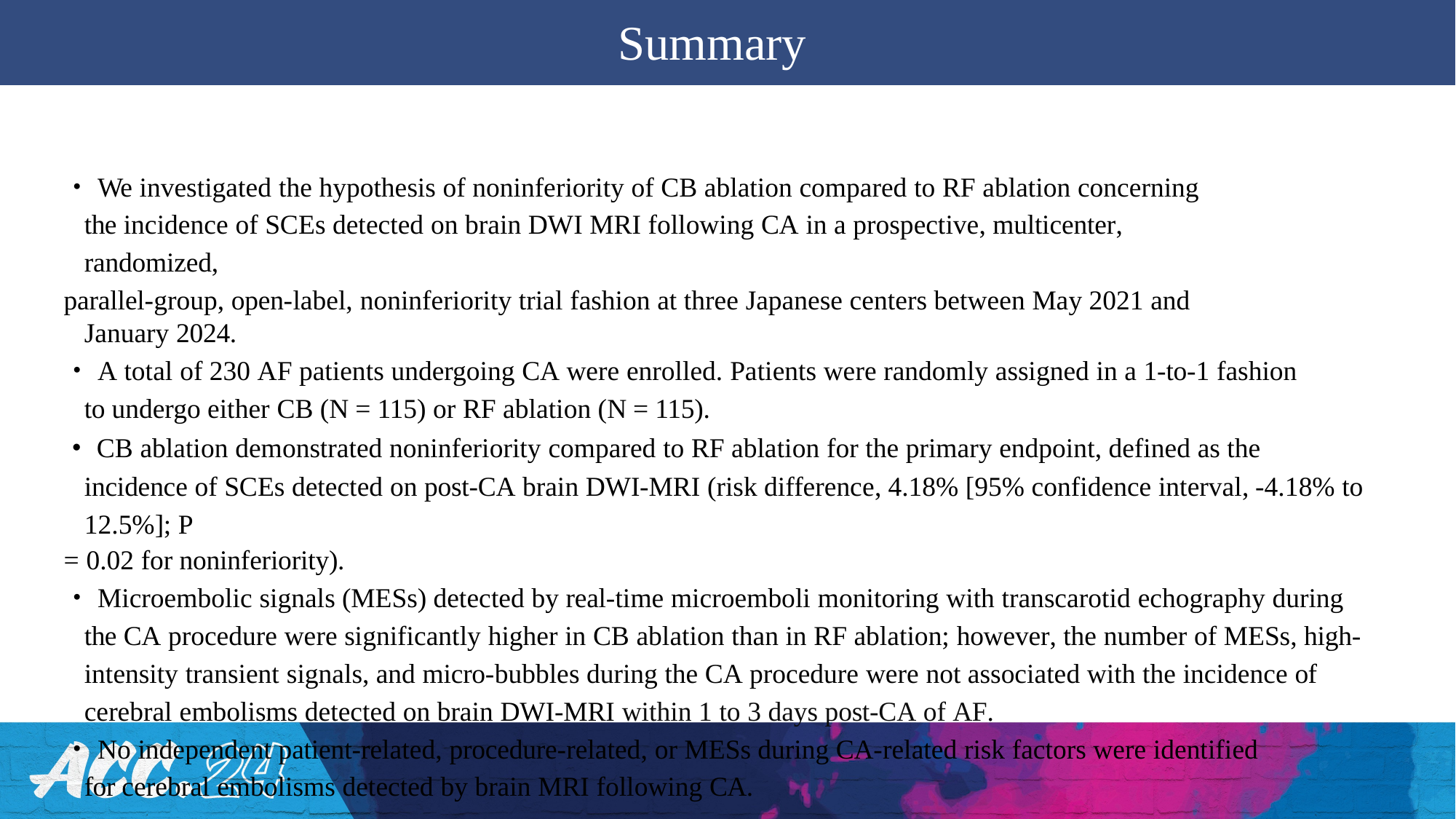

# Summary
・We investigated the hypothesis of noninferiority of CB ablation compared to RF ablation concerning the incidence of SCEs detected on brain DWI MRI following CA in a prospective, multicenter, randomized,
parallel-group, open-label, noninferiority trial fashion at three Japanese centers between May 2021 and January 2024.
・A total of 230 AF patients undergoing CA were enrolled. Patients were randomly assigned in a 1-to-1 fashion to undergo either CB (N = 115) or RF ablation (N = 115).
・CB ablation demonstrated noninferiority compared to RF ablation for the primary endpoint, defined as the incidence of SCEs detected on post-CA brain DWI-MRI (risk difference, 4.18% [95% confidence interval, -4.18% to 12.5%]; P
= 0.02 for noninferiority).
・Microembolic signals (MESs) detected by real-time microemboli monitoring with transcarotid echography during the CA procedure were significantly higher in CB ablation than in RF ablation; however, the number of MESs, high- intensity transient signals, and micro-bubbles during the CA procedure were not associated with the incidence of cerebral embolisms detected on brain DWI-MRI within 1 to 3 days post-CA of AF.
・No independent patient-related, procedure-related, or MESs during CA-related risk factors were identified for cerebral embolisms detected by brain MRI following CA.